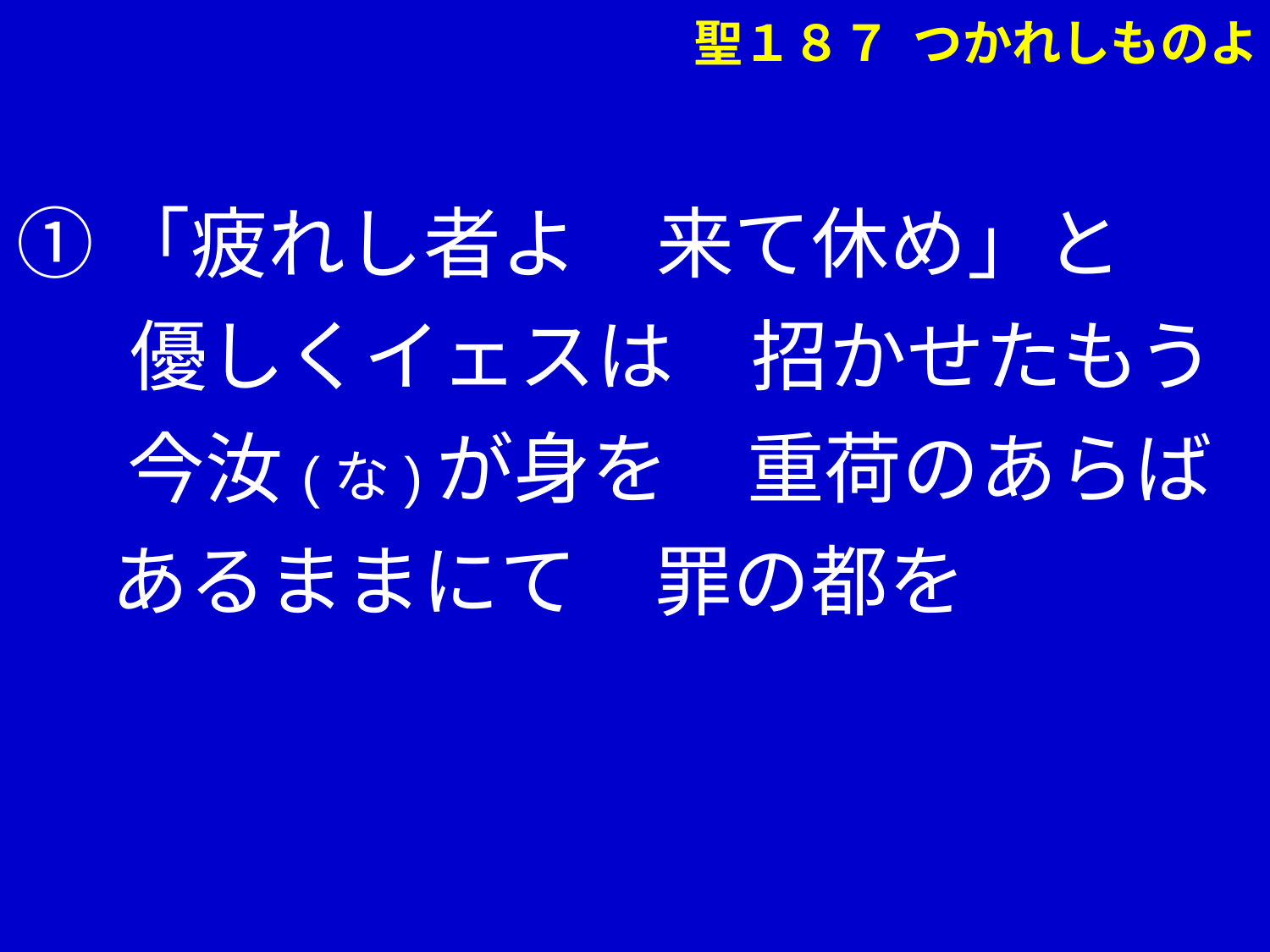

聖１８７  つかれしものよ

①「疲れし者よ　来て休め」と
 　優しくイェスは　招かせたもう
 　今汝(な)が身を　重荷のあらば
　 あるままにて　罪の都を